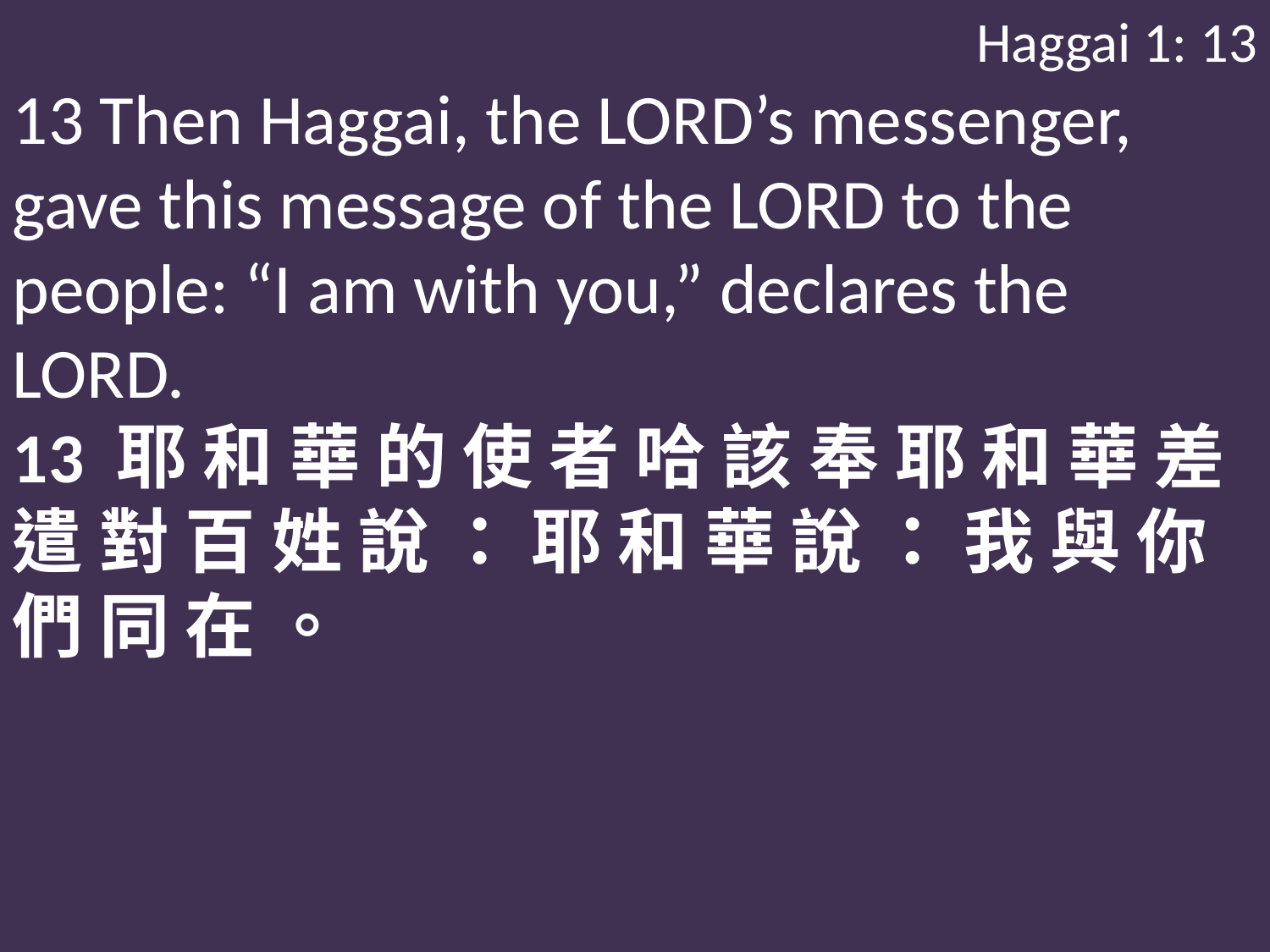

Haggai 1: 13
13 Then Haggai, the LORD’s messenger, gave this message of the LORD to the people: “I am with you,” declares the LORD.
13 耶 和 華 的 使 者 哈 該 奉 耶 和 華 差 遣 對 百 姓 說 ： 耶 和 華 說 ： 我 與 你 們 同 在 。